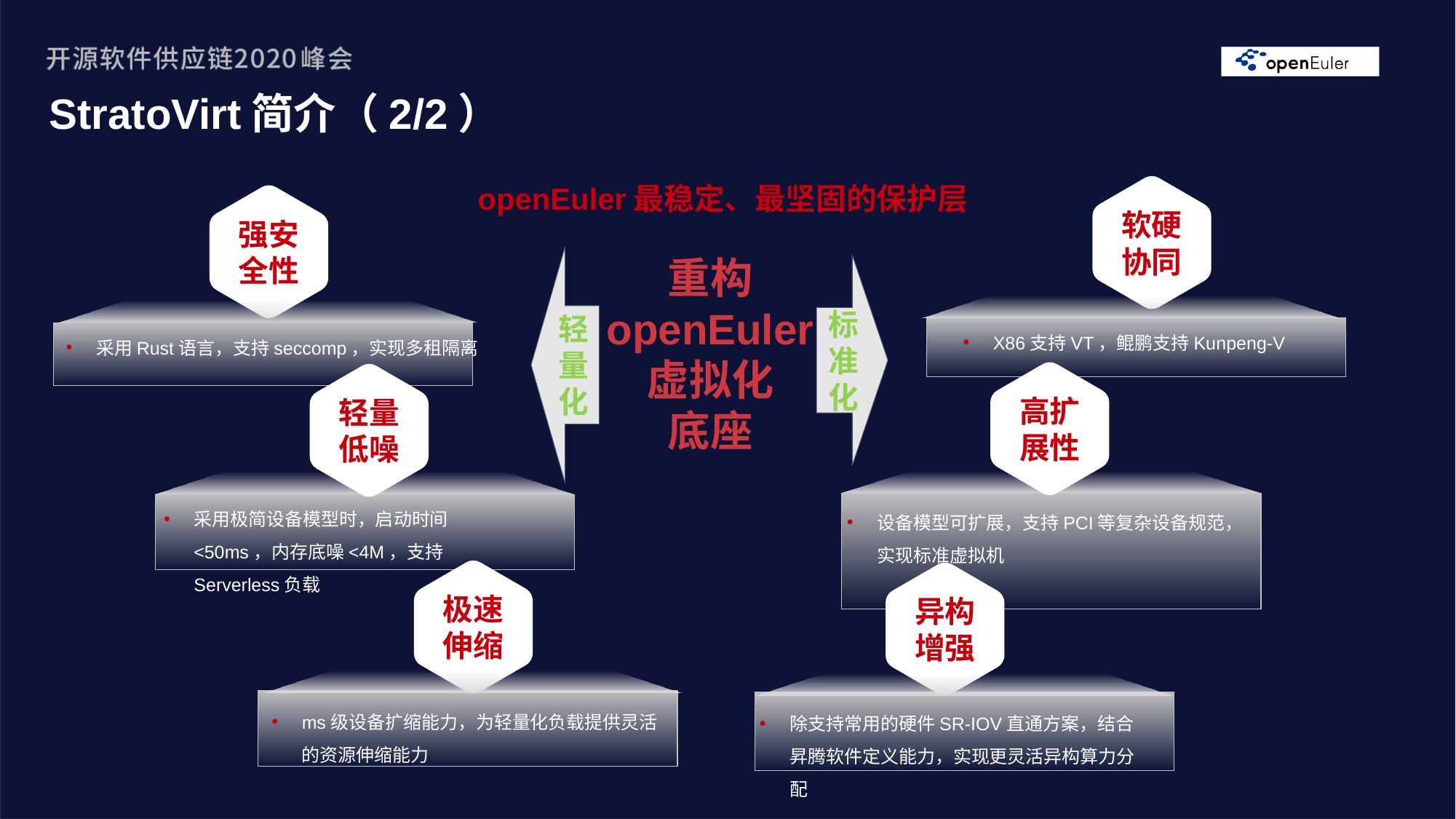

StratoVirt简介（2/2）

软硬协同
openEuler最稳定、最坚固的保护层

强安
全性
重构
openEuler
虚拟化
底座
轻量化
标准化

X86支持VT，鲲鹏支持Kunpeng-V

采用Rust语言，支持seccomp，实现多租隔离

高扩展性

轻量低噪

采用极简设备模型时，启动时间<50ms，内存底噪<4M，支持Serverless负载
设备模型可扩展，支持PCI等复杂设备规范，实现标准虚拟机

极速伸缩

异构增强

ms级设备扩缩能力，为轻量化负载提供灵活的资源伸缩能力
除支持常用的硬件SR-IOV直通方案，结合昇腾软件定义能力，实现更灵活异构算力分配